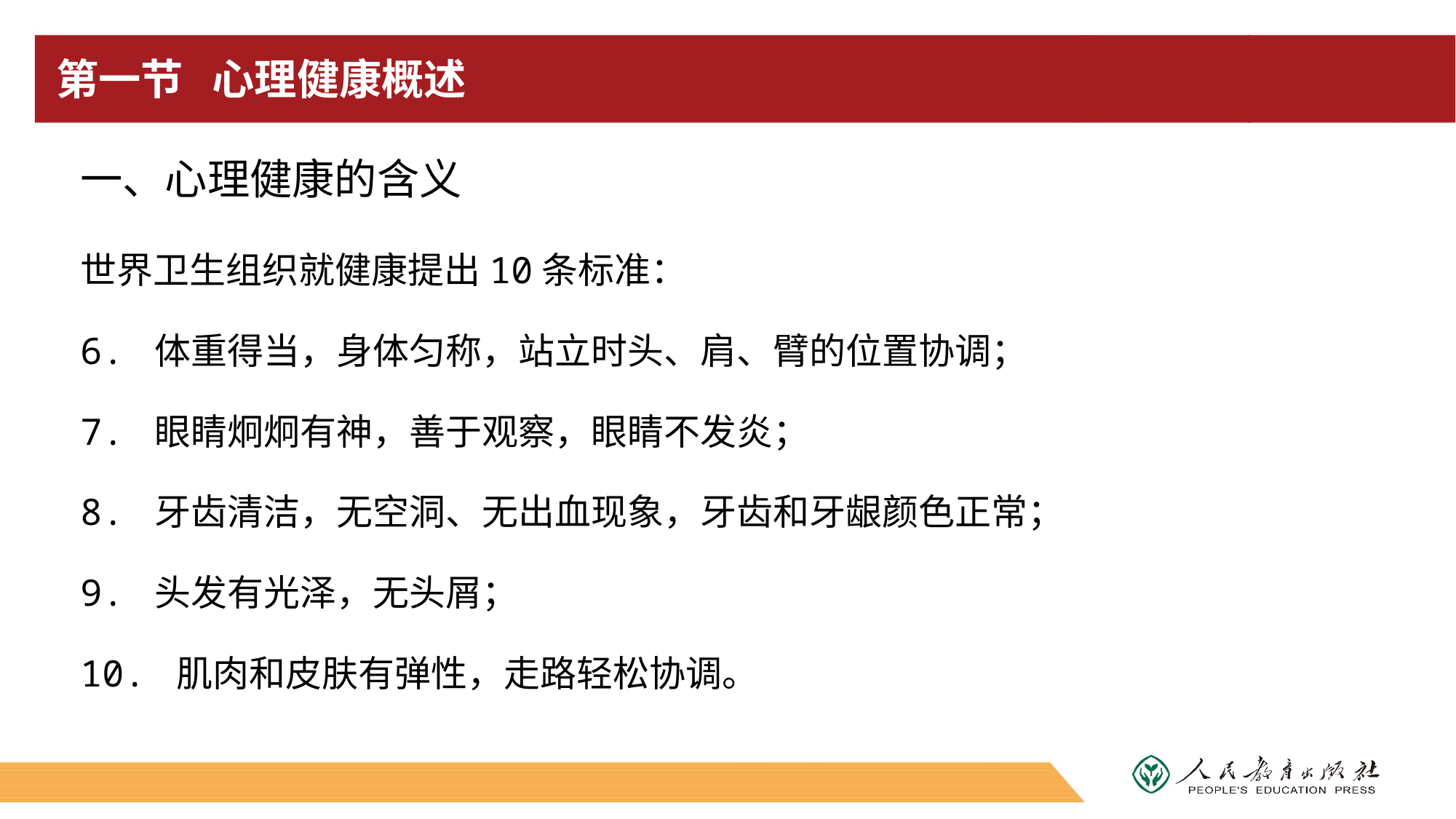

# 第一节   心理健康概述
一、心理健康的含义
世界卫生组织就健康提出10条标准：
6. 体重得当，身体匀称，站立时头、肩、臂的位置协调；
7. 眼睛炯炯有神，善于观察，眼睛不发炎；
8. 牙齿清洁，无空洞、无出血现象，牙齿和牙龈颜色正常；
9. 头发有光泽，无头屑；
10. 肌肉和皮肤有弹性，走路轻松协调。